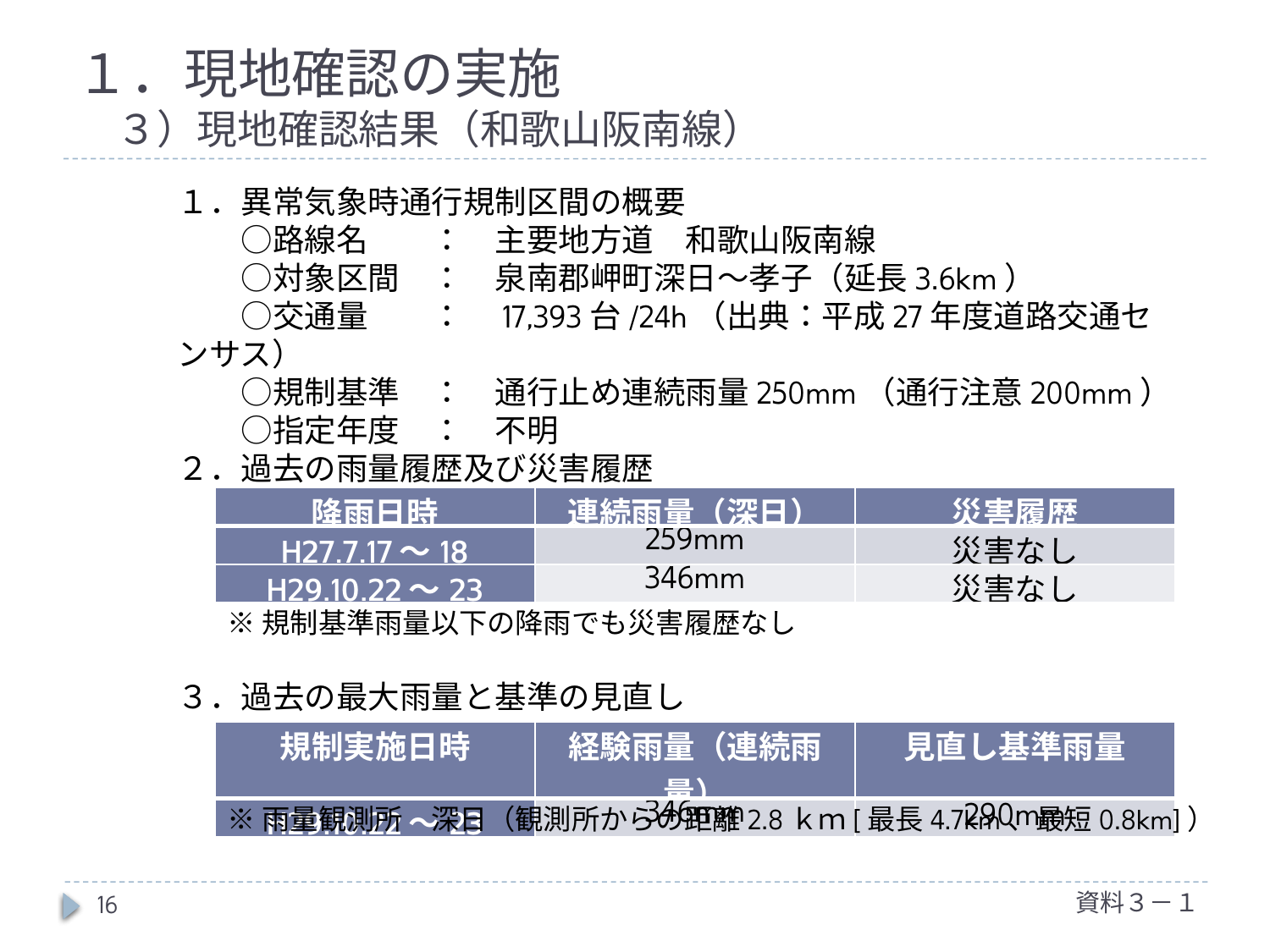

# １．現地確認の実施 　３）現地確認結果（和歌山阪南線）
１．異常気象時通行規制区間の概要
　　○路線名	：　主要地方道　和歌山阪南線
　　○対象区間	：　泉南郡岬町深日～孝子（延長3.6km）
　　○交通量	：　17,393台/24h（出典：平成27年度道路交通センサス）
　　○規制基準	：　通行止め連続雨量250mm（通行注意200mm）
　　○指定年度	：　不明
２．過去の雨量履歴及び災害履歴

３．過去の最大雨量と基準の見直し

| 降雨日時 | 連続雨量（深日） | 災害履歴 |
| --- | --- | --- |
| H27.7.17～18 | 259mm | 災害なし |
| H29.10.22～23 | 346mm | 災害なし |
※規制基準雨量以下の降雨でも災害履歴なし
| 規制実施日時 | 経験雨量（連続雨量） | 見直し基準雨量 |
| --- | --- | --- |
| H29.10.22～23 | 346mm | 290mm |
※雨量観測所　深日（観測所からの距離2.8ｋｍ[最長4.7km、最短0.8km]）
資料３－１
16